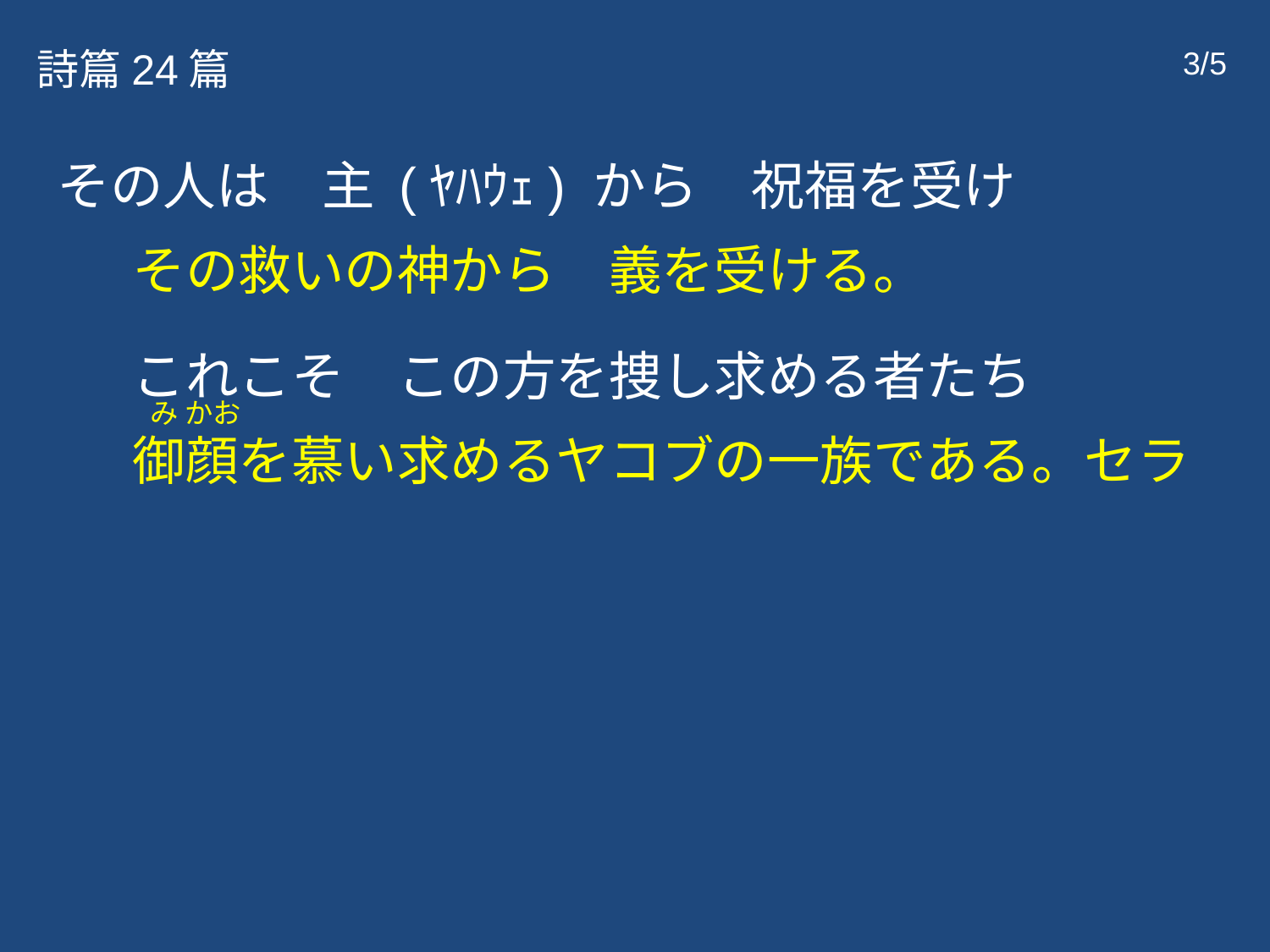

詩篇24篇
3/5
その人は　主 (ﾔﾊｳｪ) から　祝福を受け
その救いの神から　義を受ける。
これこそ　この方を捜し求める者たち
御顔を慕い求めるヤコブの一族である。セラ
み かお